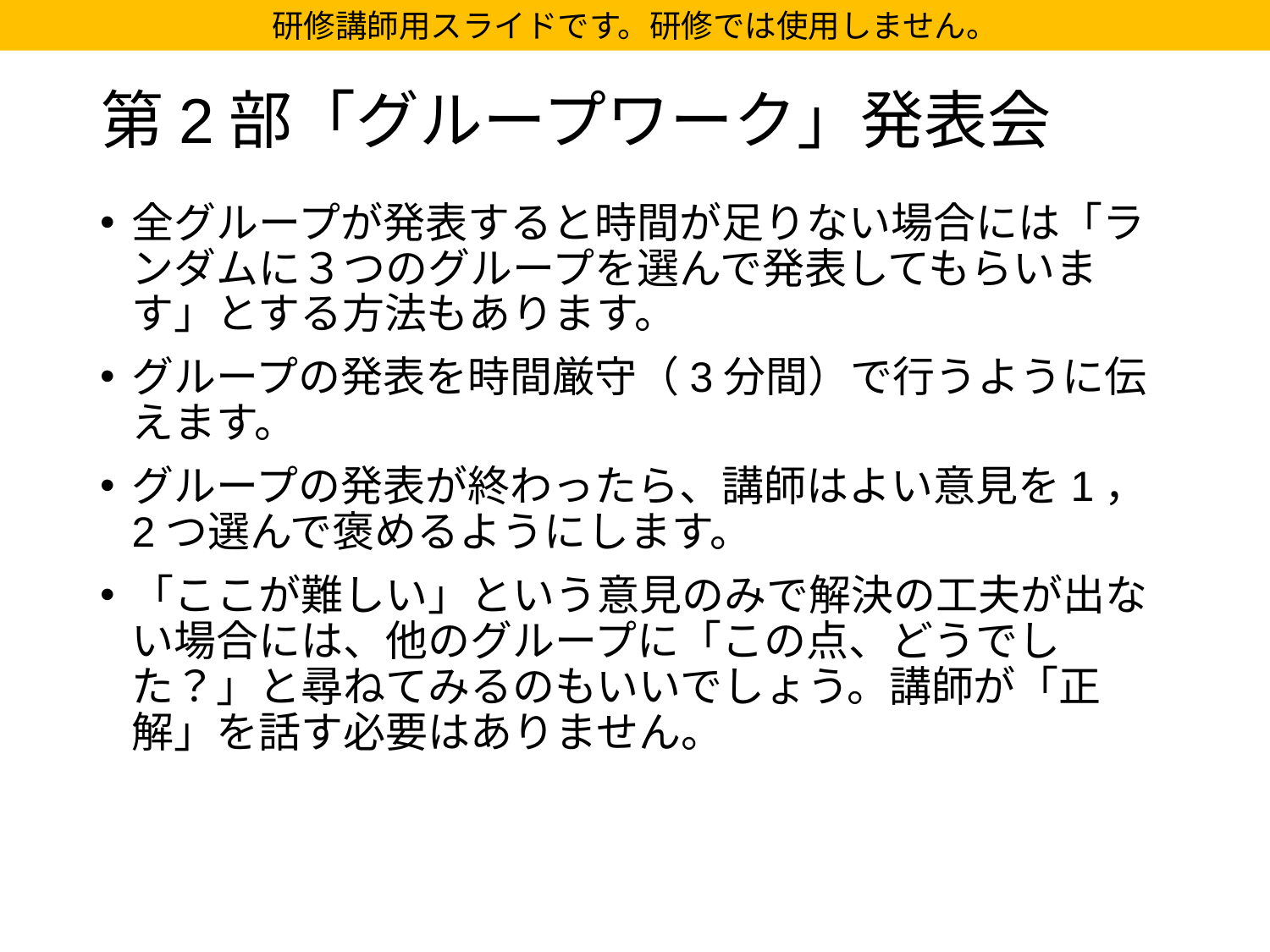

研修講師用スライドです。研修では使用しません。
# 第2部「グループワーク」発表会
全グループが発表すると時間が足りない場合には「ランダムに３つのグループを選んで発表してもらいます」とする方法もあります。
グループの発表を時間厳守（3分間）で行うように伝えます。
グループの発表が終わったら、講師はよい意見を1，2つ選んで褒めるようにします。
「ここが難しい」という意見のみで解決の工夫が出ない場合には、他のグループに「この点、どうでした？」と尋ねてみるのもいいでしょう。講師が「正解」を話す必要はありません。